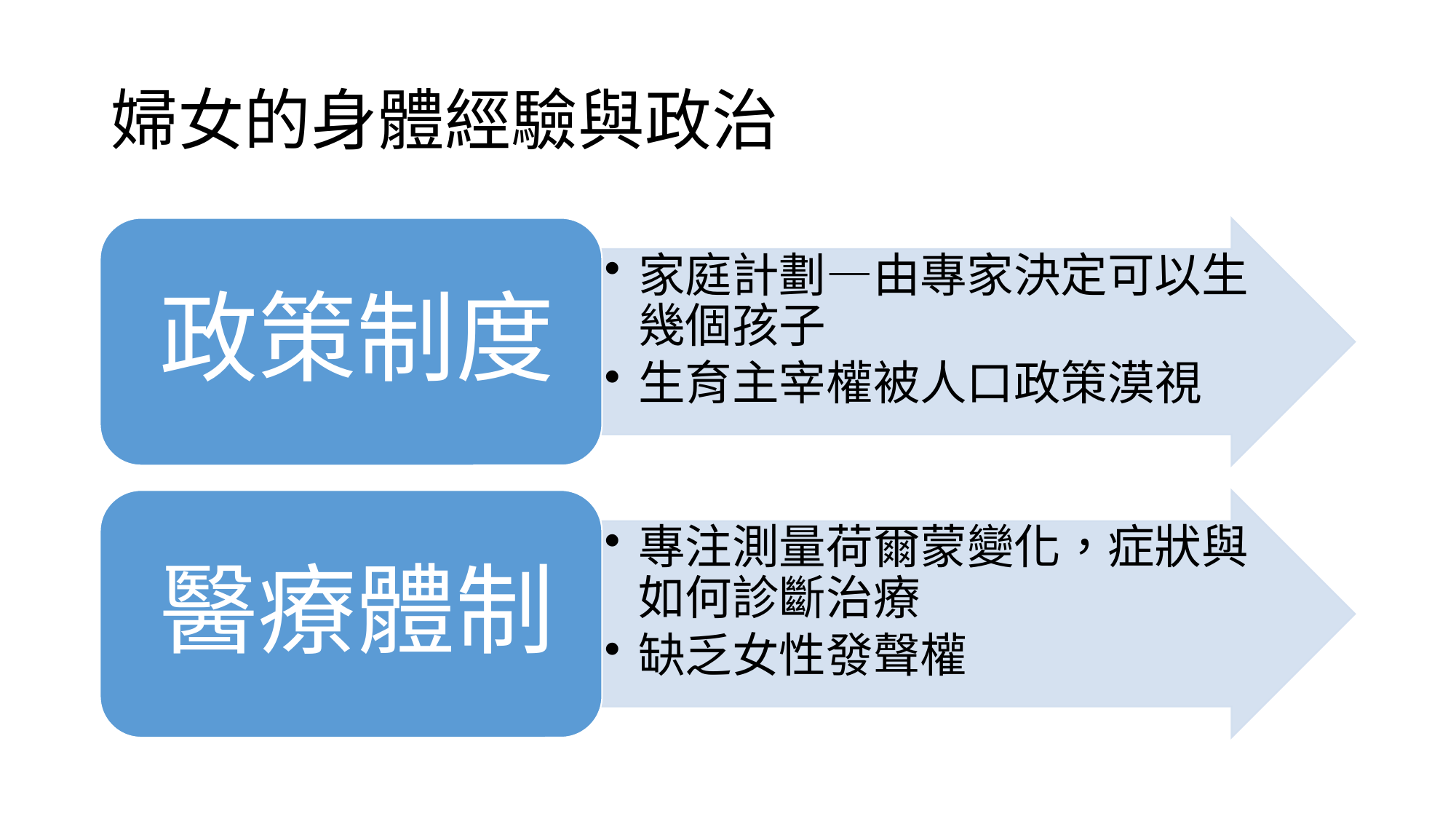

# 婦女的身體經驗與政治
家庭計劃—由專家決定可以生幾個孩子
生育主宰權被人口政策漠視
政策制度
專注測量荷爾蒙變化，症狀與如何診斷治療
缺乏女性發聲權
醫療體制